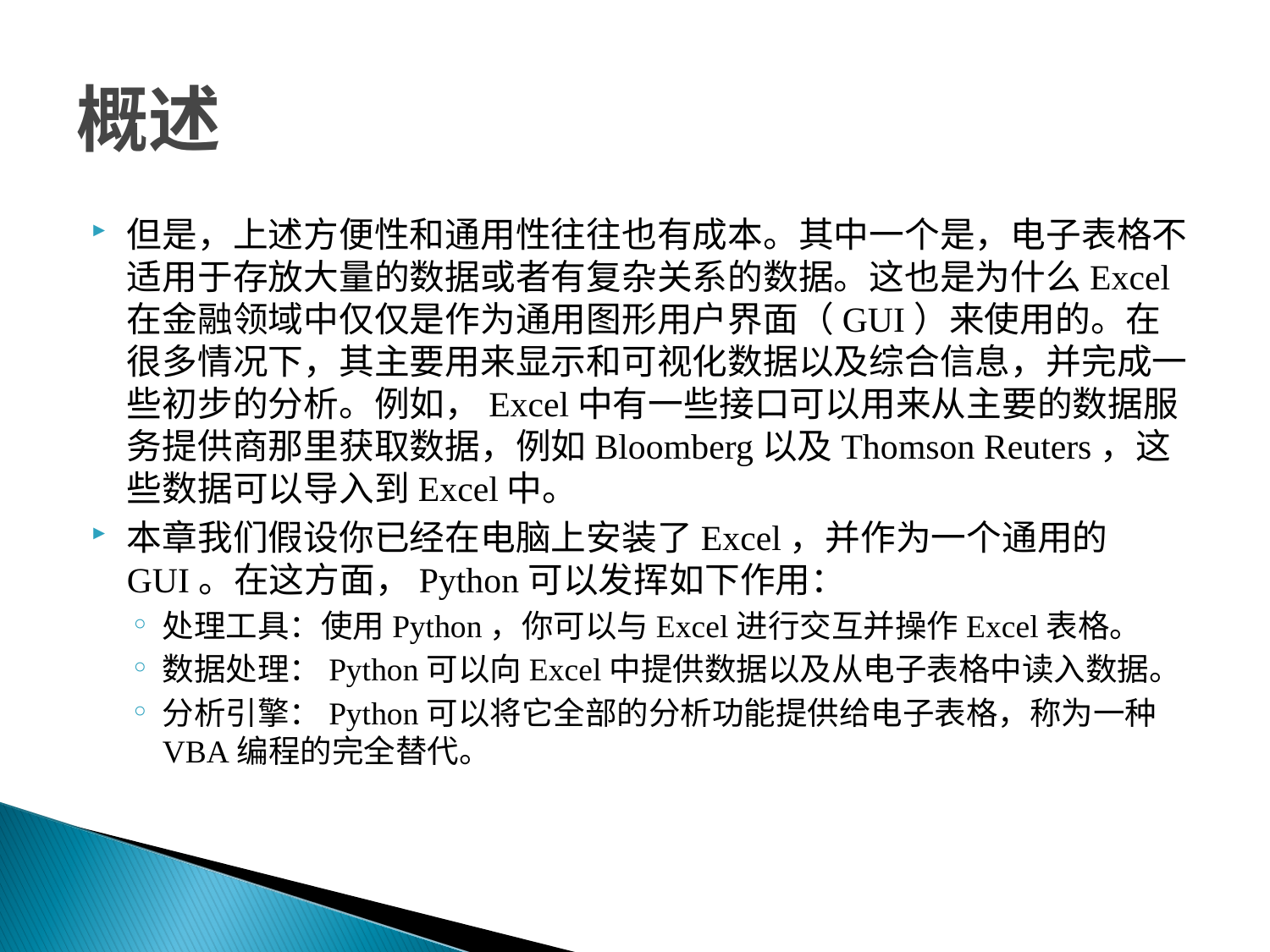

# 概述
但是，上述方便性和通用性往往也有成本。其中一个是，电子表格不适用于存放大量的数据或者有复杂关系的数据。这也是为什么Excel在金融领域中仅仅是作为通用图形用户界面（GUI）来使用的。在很多情况下，其主要用来显示和可视化数据以及综合信息，并完成一些初步的分析。例如，Excel中有一些接口可以用来从主要的数据服务提供商那里获取数据，例如Bloomberg以及Thomson Reuters，这些数据可以导入到Excel中。
本章我们假设你已经在电脑上安装了Excel，并作为一个通用的GUI。在这方面，Python可以发挥如下作用：
处理工具：使用Python，你可以与Excel进行交互并操作Excel表格。
数据处理：Python可以向Excel中提供数据以及从电子表格中读入数据。
分析引擎：Python可以将它全部的分析功能提供给电子表格，称为一种VBA编程的完全替代。